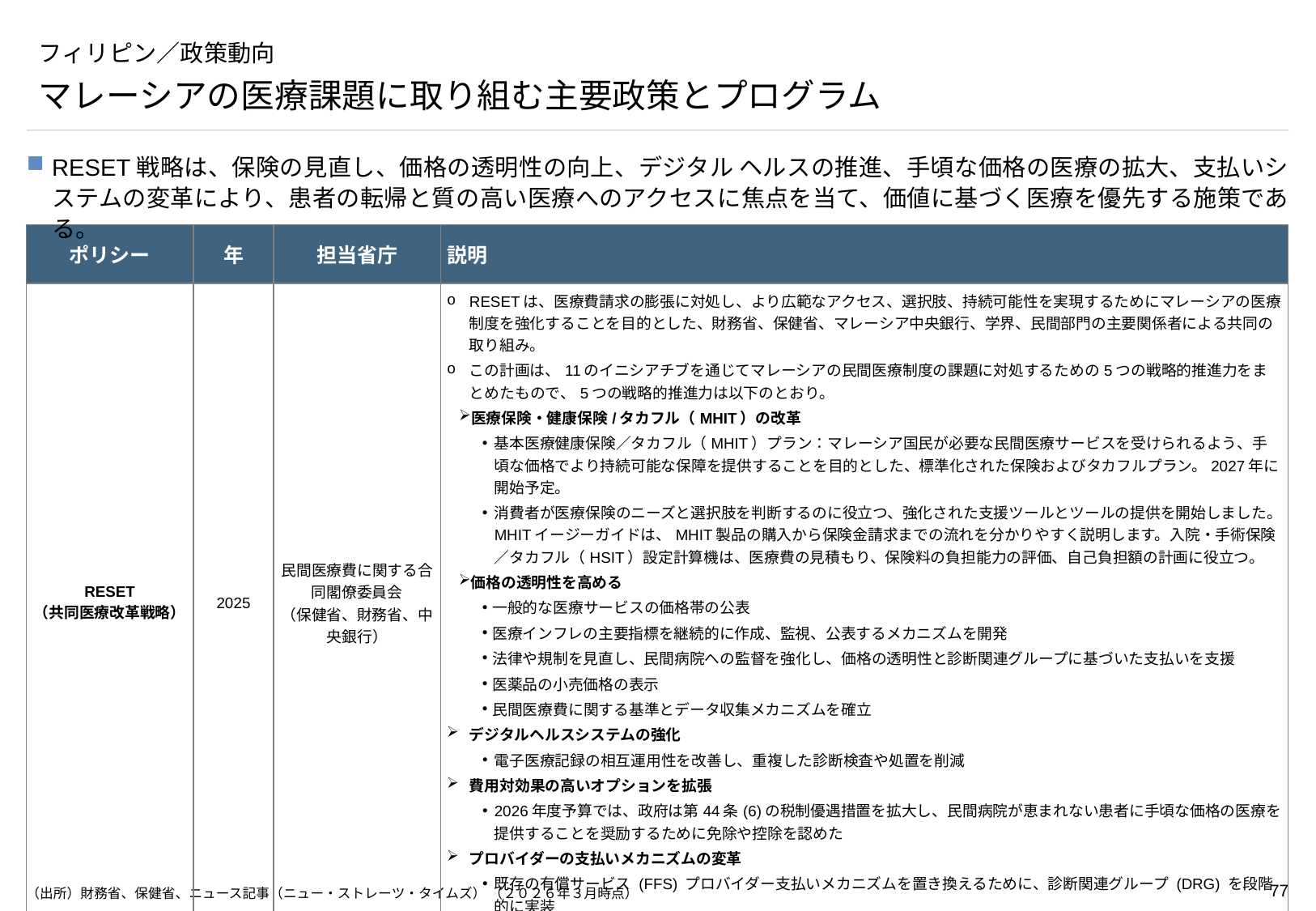

# フィリピン／政策動向
マレーシアの医療課題に取り組む主要政策とプログラム
RESET戦略は、保険の見直し、価格の透明性の向上、デジタル ヘルスの推進、手頃な価格の医療の拡大、支払いシステムの変革により、患者の転帰と質の高い医療へのアクセスに焦点を当て、価値に基づく医療を優先する施策である。
| ポリシー | 年 | 担当省庁 | 説明 |
| --- | --- | --- | --- |
| RESET （共同医療改革戦略） | 2025 | 民間医療費に関する合同閣僚委員会 （保健省、財務省、中央銀行） | RESETは、医療費請求の膨張に対処し、より広範なアクセス、選択肢、持続可能性を実現するためにマレーシアの医療制度を強化することを目的とした、財務省、保健省、マレーシア中央銀行、学界、民間部門の主要関係者による共同の取り組み。 この計画は、11のイニシアチブを通じてマレーシアの民間医療制度の課題に対処するための5つの戦略的推進力をまとめたもので、5つの戦略的推進力は以下のとおり。 医療保険・健康保険/タカフル（MHIT）の改革 基本医療健康保険／タカフル（MHIT）プラン：マレーシア国民が必要な民間医療サービスを受けられるよう、手頃な価格でより持続可能な保障を提供することを目的とした、標準化された保険およびタカフルプラン。2027年に開始予定。 消費者が医療保険のニーズと選択肢を判断するのに役立つ、強化された支援ツールとツールの提供を開始しました。MHITイージーガイドは、MHIT製品の購入から保険金請求までの流れを分かりやすく説明します。入院・手術保険／タカフル（HSIT）設定計算機は、医療費の見積もり、保険料の負担能力の評価、自己負担額の計画に役立つ。 価格の透明性を高める 一般的な医療サービスの価格帯の公表 医療インフレの主要指標を継続的に作成、監視、公表するメカニズムを開発 法律や規制を見直し、民間病院への監督を強化し、価格の透明性と診断関連グループに基づいた支払いを支援 医薬品の小売価格の表示 民間医療費に関する基準とデータ収集メカニズムを確立 デジタルヘルスシステムの強化 電子医療記録の相互運用性を改善し、重複した診断検査や処置を削減 費用対効果の高いオプションを拡張 2026年度予算では、政府は第44条(6)の税制優遇措置を拡大し、民間病院が恵まれない患者に手頃な価格の医療を提供することを奨励するために免除や控除を認めた プロバイダーの支払いメカニズムの変革 既存の有償サービス (FFS) プロバイダー支払いメカニズムを置き換えるために、診断関連グループ (DRG) を段階的に実装 |
（出所）財務省、保健省、ニュース記事（ニュー・ストレーツ・タイムズ） （２０２６年３月時点）